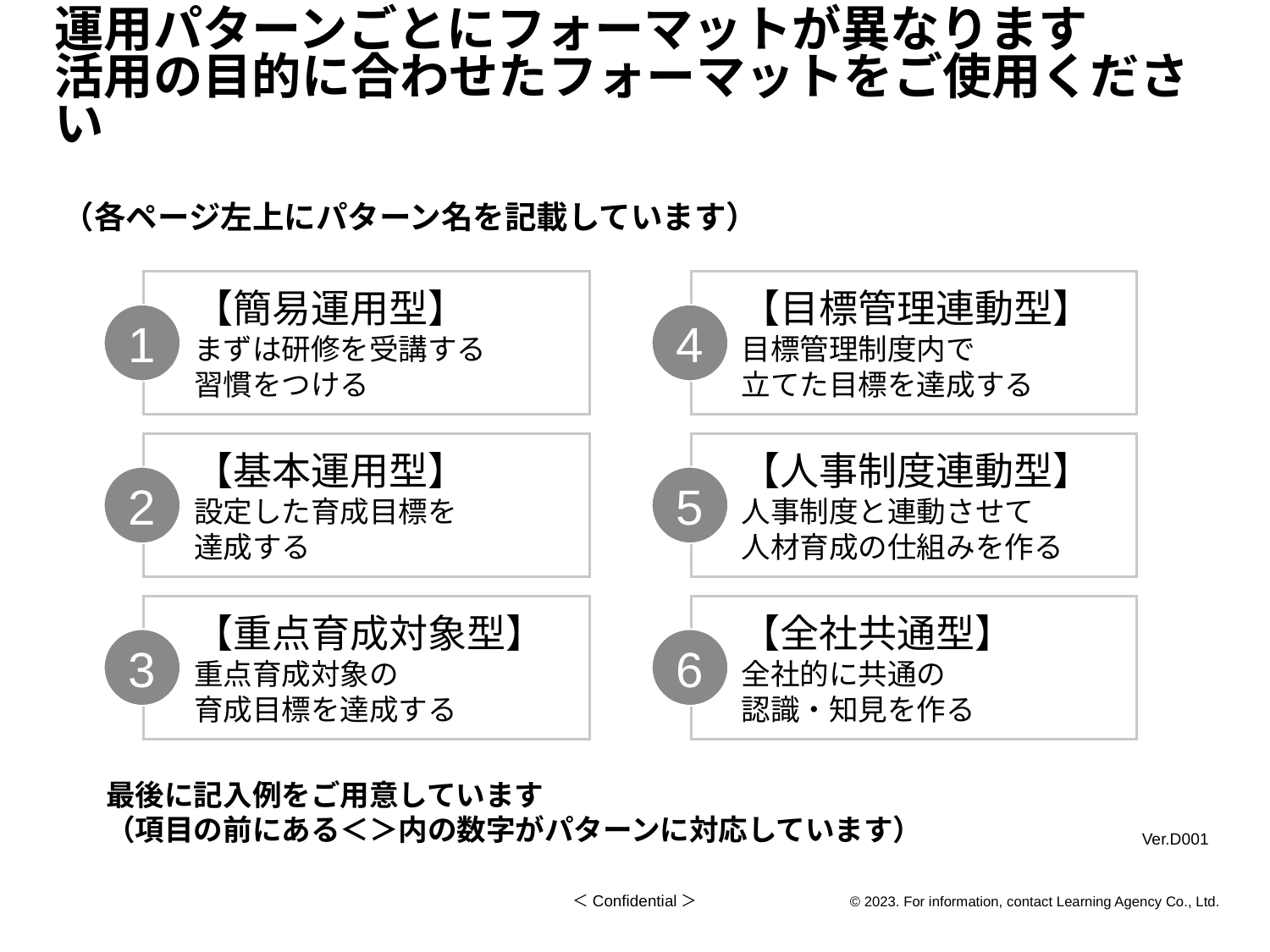

# 運用パターンごとにフォーマットが異なります 活用の目的に合わせたフォーマットをご使用ください
（各ページ左上にパターン名を記載しています）
【簡易運用型】
まずは研修を受講する
習慣をつける
【目標管理連動型】
目標管理制度内で
立てた目標を達成する
1
4
【基本運用型】
設定した育成目標を
達成する
【人事制度連動型】
人事制度と連動させて
人材育成の仕組みを作る
2
5
【重点育成対象型】
重点育成対象の
育成目標を達成する
【全社共通型】
全社的に共通の
認識・知見を作る
3
6
最後に記入例をご用意しています
（項目の前にある＜＞内の数字がパターンに対応しています）
Ver.D001